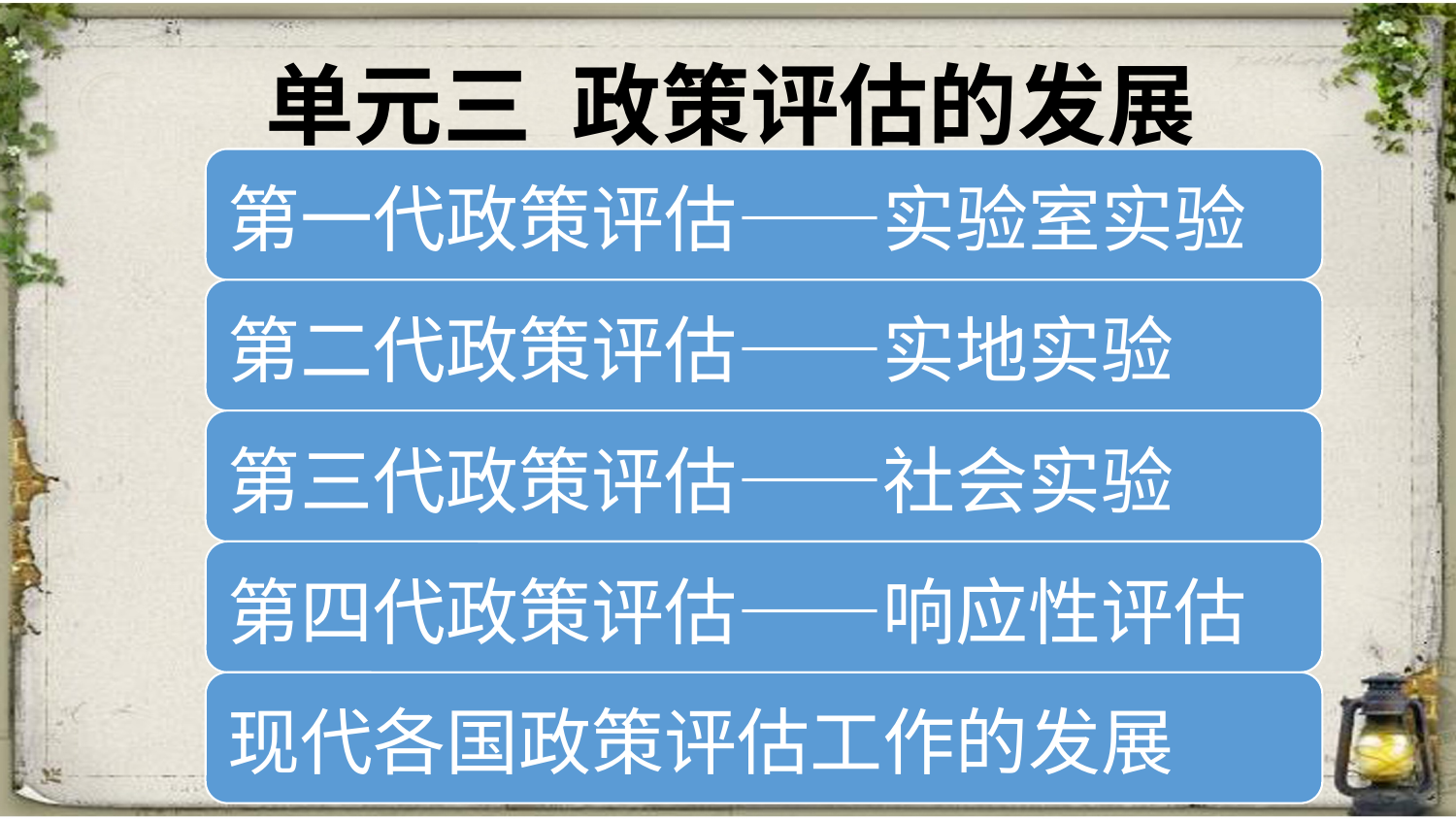

单元三  政策评估的发展
第一代政策评估——实验室实验
第二代政策评估——实地实验
第三代政策评估——社会实验
第四代政策评估——响应性评估
现代各国政策评估工作的发展